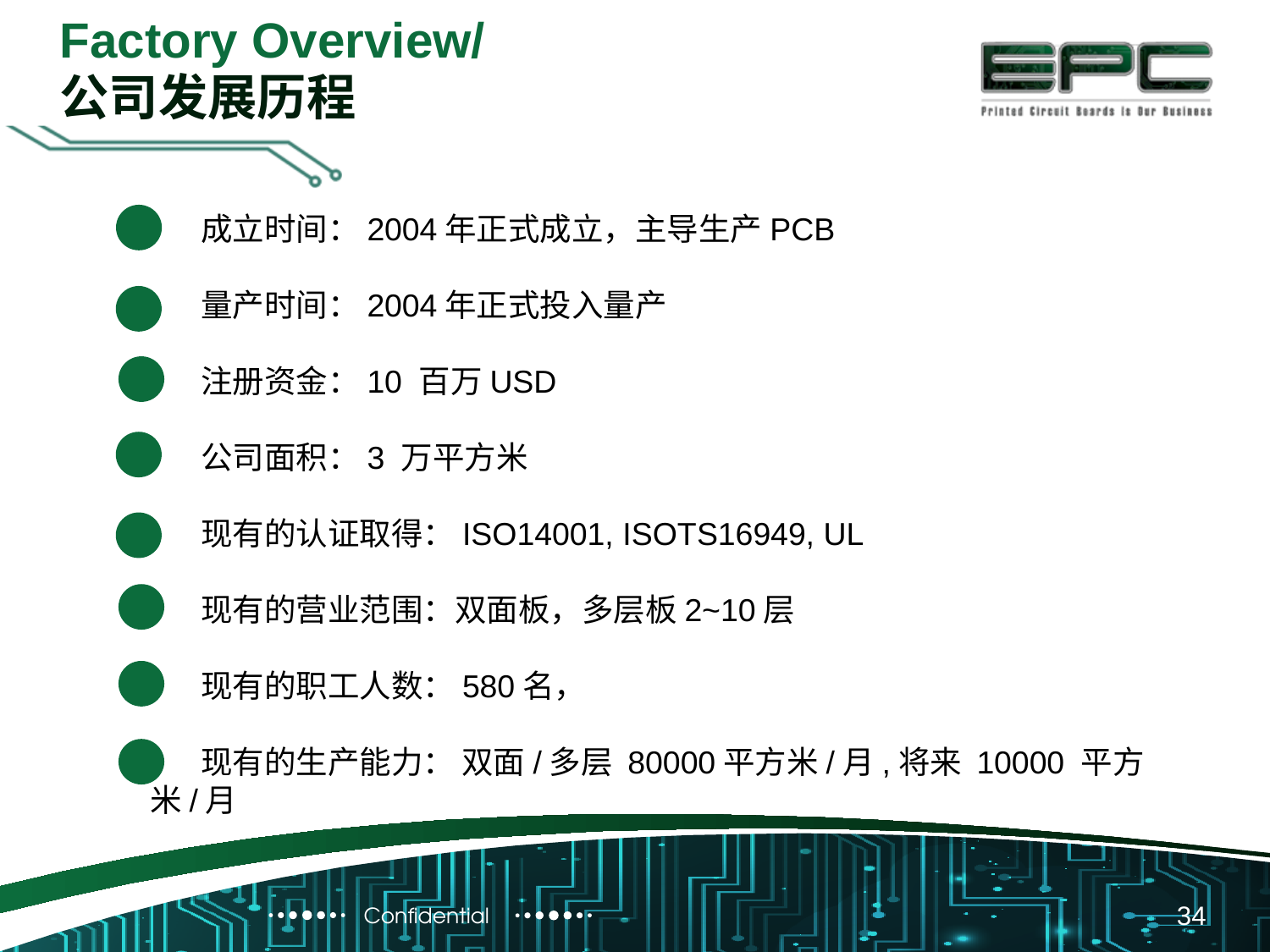

Factory Overview/
公司发展历程

      成立时间：2004年正式成立，主导生产PCB

      量产时间：2004年正式投入量产

      注册资金：10 百万USD

      公司面积：3 万平方米

      现有的认证取得：ISO14001, ISOTS16949, UL

      现有的营业范围：双面板，多层板2~10层

      现有的职工人数：580名，

      现有的生产能力： 双面/多层 80000平方米/月,将来 10000 平方米/月